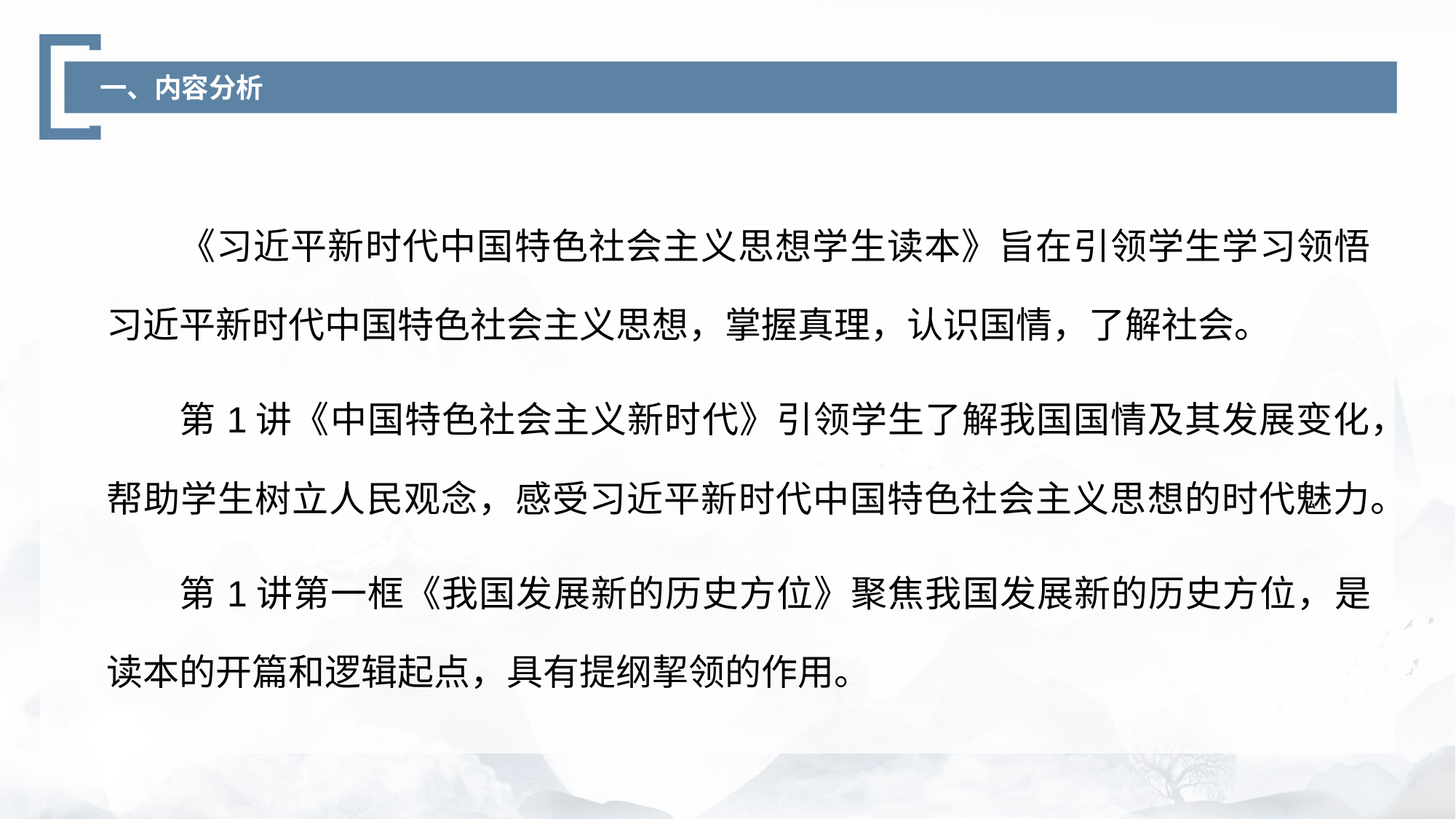

一、内容分析
《习近平新时代中国特色社会主义思想学生读本》旨在引领学生学习领悟习近平新时代中国特色社会主义思想，掌握真理，认识国情，了解社会。
第1讲《中国特色社会主义新时代》引领学生了解我国国情及其发展变化，帮助学生树立人民观念，感受习近平新时代中国特色社会主义思想的时代魅力。
第1讲第一框《我国发展新的历史方位》聚焦我国发展新的历史方位，是读本的开篇和逻辑起点，具有提纲挈领的作用。